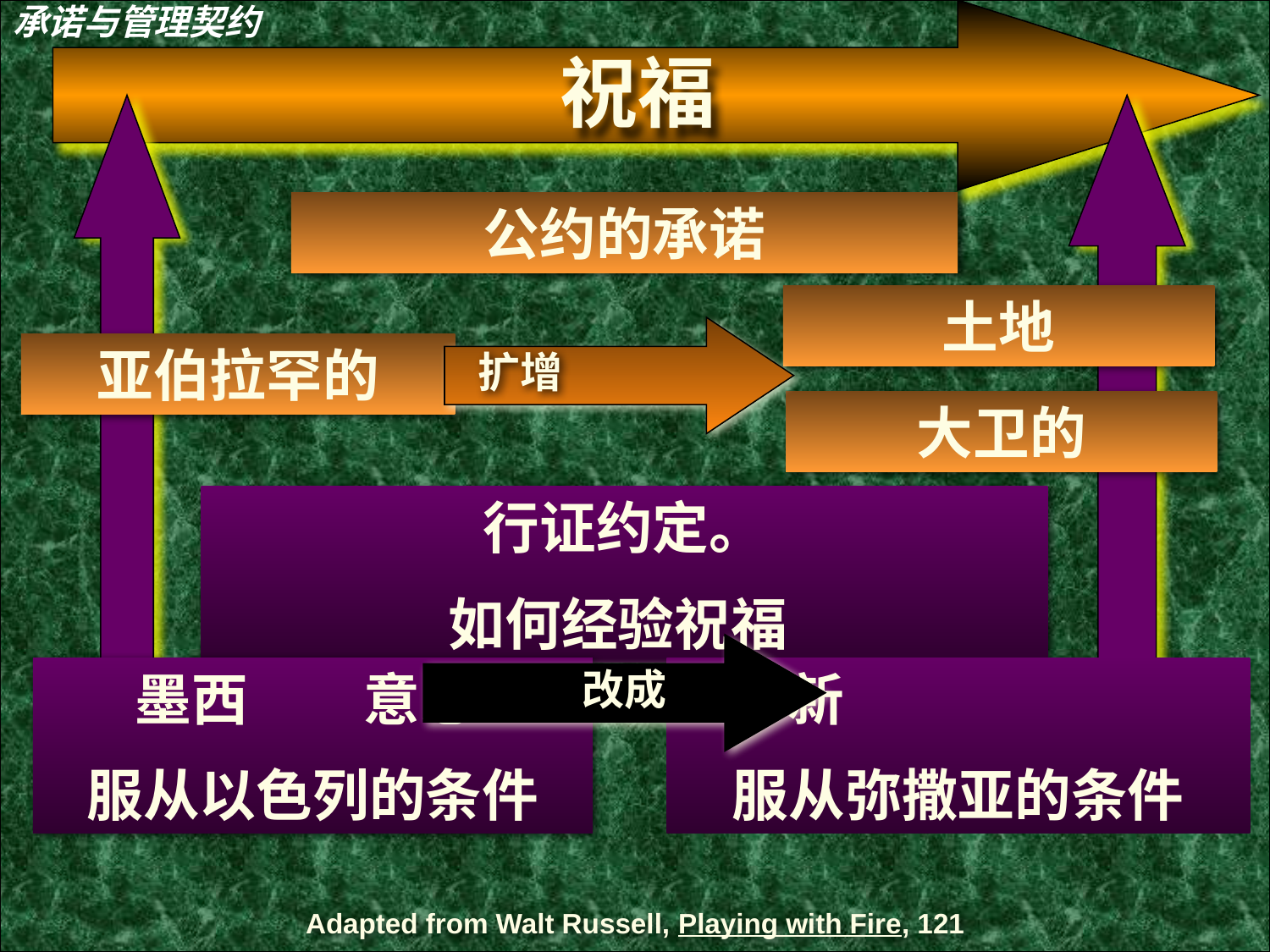

承诺与管理契约

祝福

公约的承诺
土地

扩增
亚伯拉罕的
大卫的
行证约定。
如何经验祝福

改成
墨西         意思
服从以色列的条件
新
服从弥撒亚的条件
Adapted from Walt Russell, Playing with Fire, 121